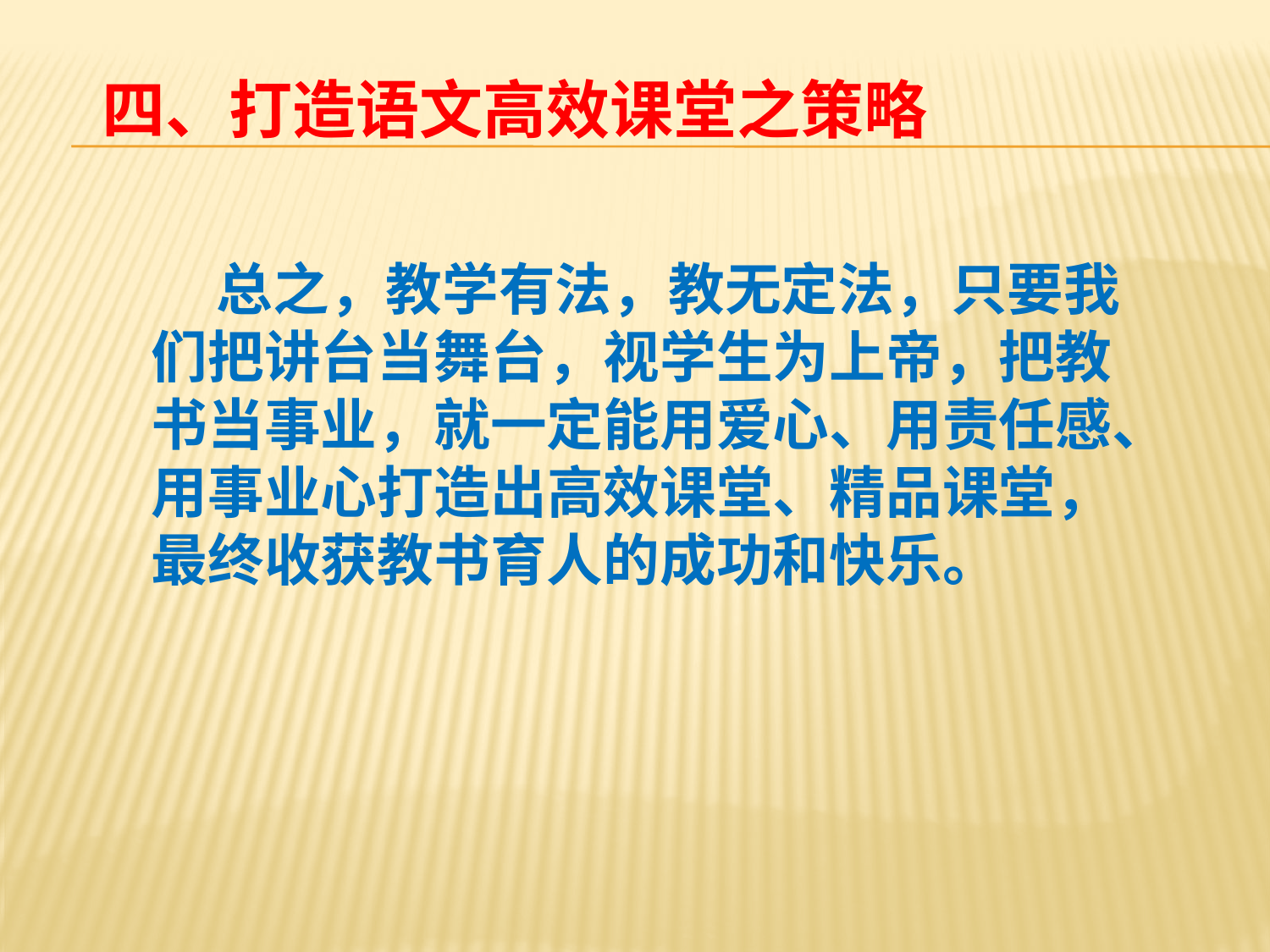

# 四、打造语文高效课堂之策略
    总之，教学有法，教无定法，只要我们把讲台当舞台，视学生为上帝，把教书当事业，就一定能用爱心、用责任感、用事业心打造出高效课堂、精品课堂，最终收获教书育人的成功和快乐。